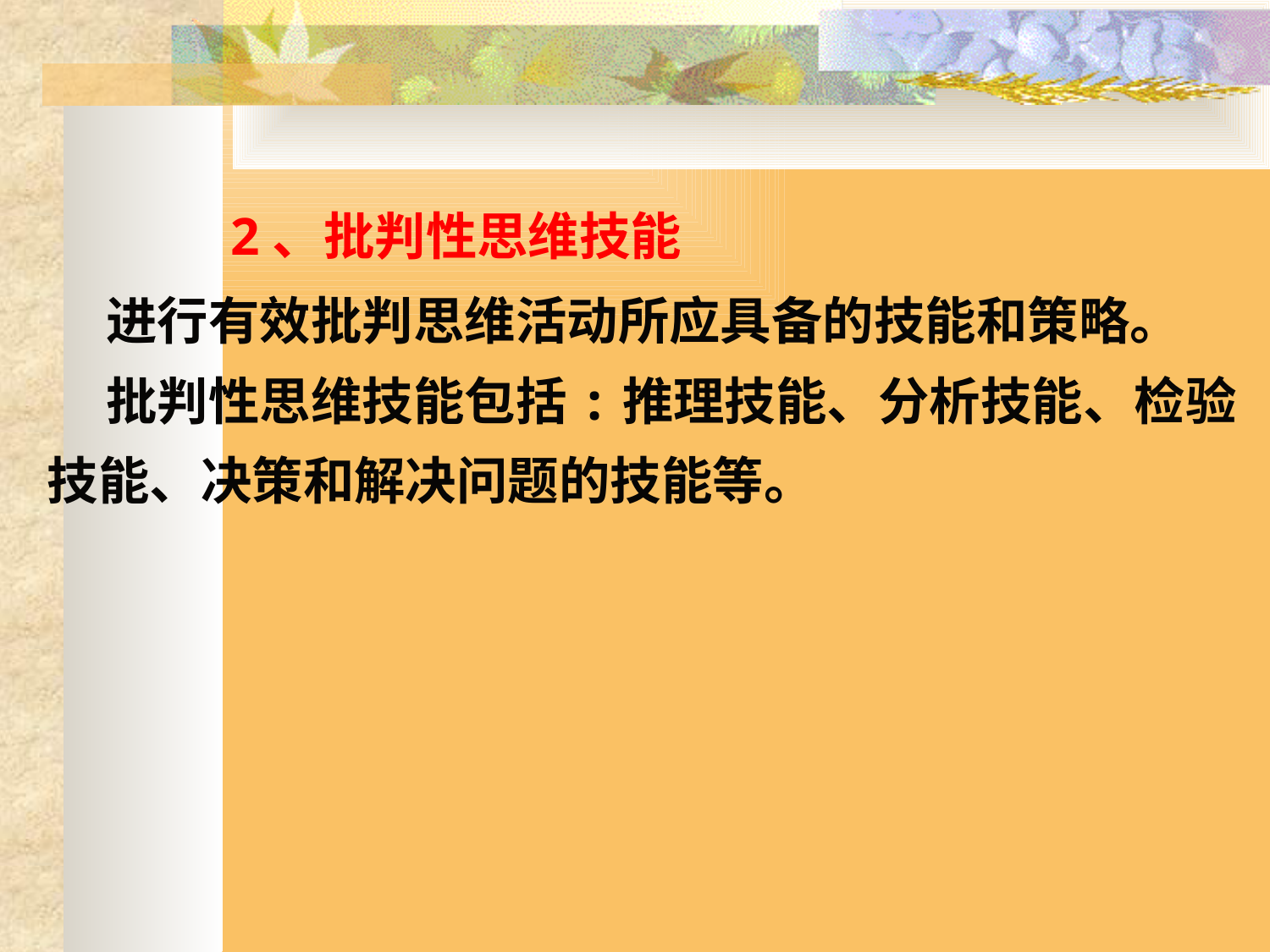

2、批判性思维技能
    进行有效批判思维活动所应具备的技能和策略。
    批判性思维技能包括:推理技能、分析技能、检验技能、决策和解决问题的技能等。